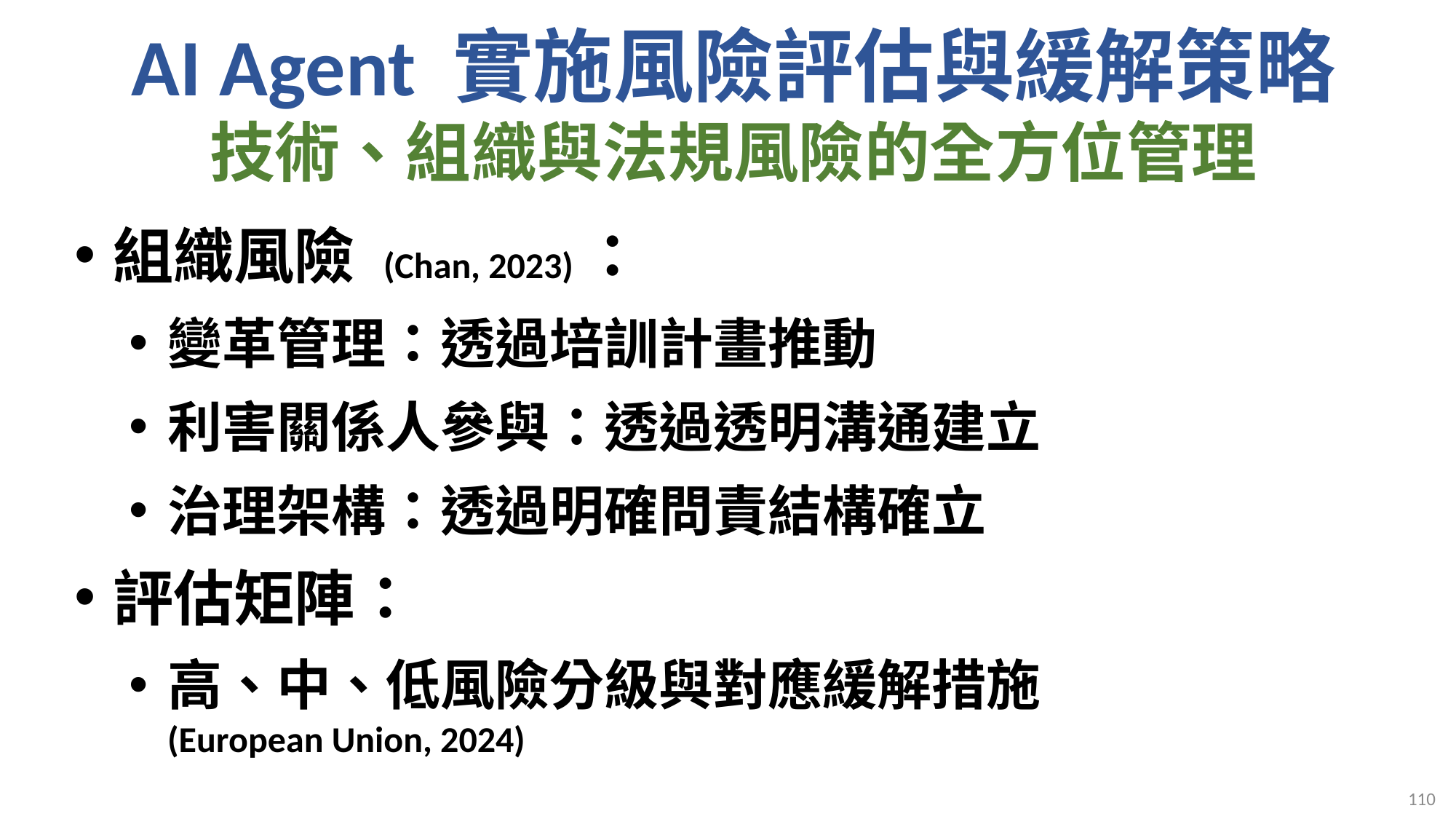

# AI Agent 實施風險評估與緩解策略 技術、組織與法規風險的全方位管理
組織風險 (Chan, 2023)：
變革管理：透過培訓計畫推動
利害關係人參與：透過透明溝通建立
治理架構：透過明確問責結構確立
評估矩陣：
高、中、低風險分級與對應緩解措施
(European Union, 2024)
110